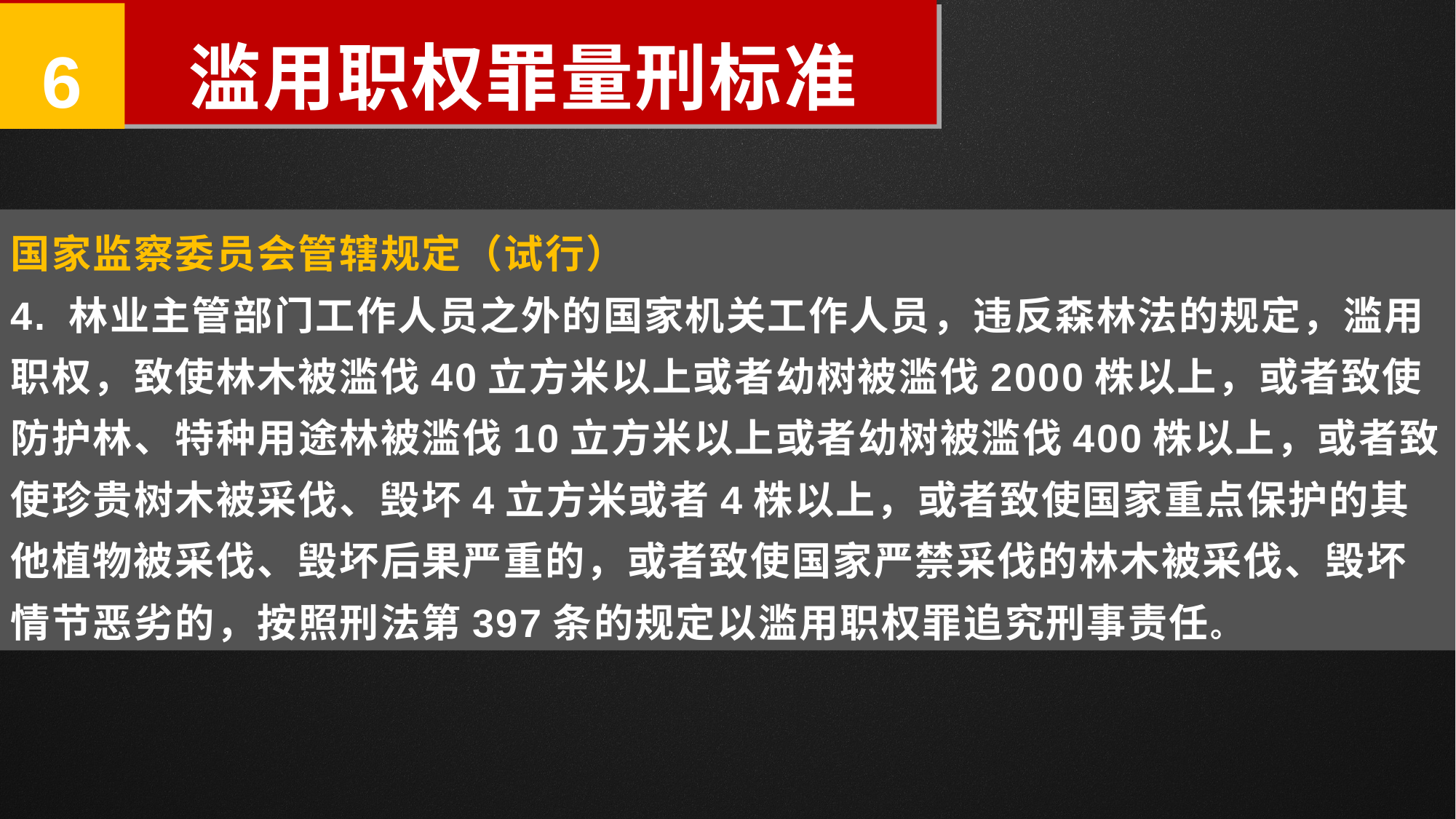

滥用职权罪量刑标准
6
国家监察委员会管辖规定（试行）
4. 林业主管部门工作人员之外的国家机关工作人员，违反森林法的规定，滥用职权，致使林木被滥伐40立方米以上或者幼树被滥伐2000株以上，或者致使防护林、特种用途林被滥伐10立方米以上或者幼树被滥伐400株以上，或者致使珍贵树木被采伐、毁坏4立方米或者4株以上，或者致使国家重点保护的其他植物被采伐、毁坏后果严重的，或者致使国家严禁采伐的林木被采伐、毁坏情节恶劣的，按照刑法第397条的规定以滥用职权罪追究刑事责任。